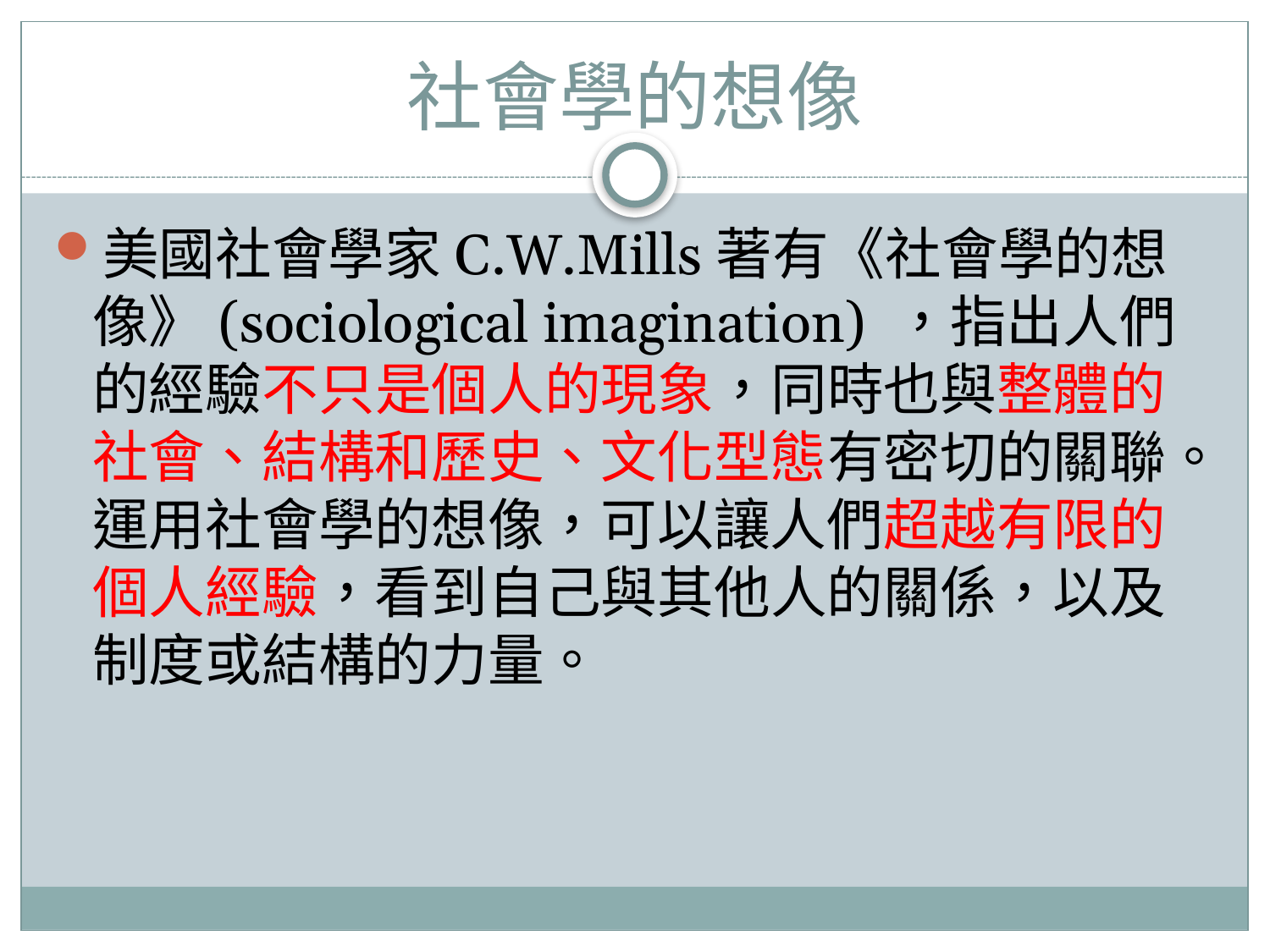

# 社會學的想像
美國社會學家C.W.Mills著有《社會學的想像》(sociological imagination) ，指出人們的經驗不只是個人的現象，同時也與整體的社會、結構和歷史、文化型態有密切的關聯。運用社會學的想像，可以讓人們超越有限的個人經驗，看到自己與其他人的關係，以及制度或結構的力量。